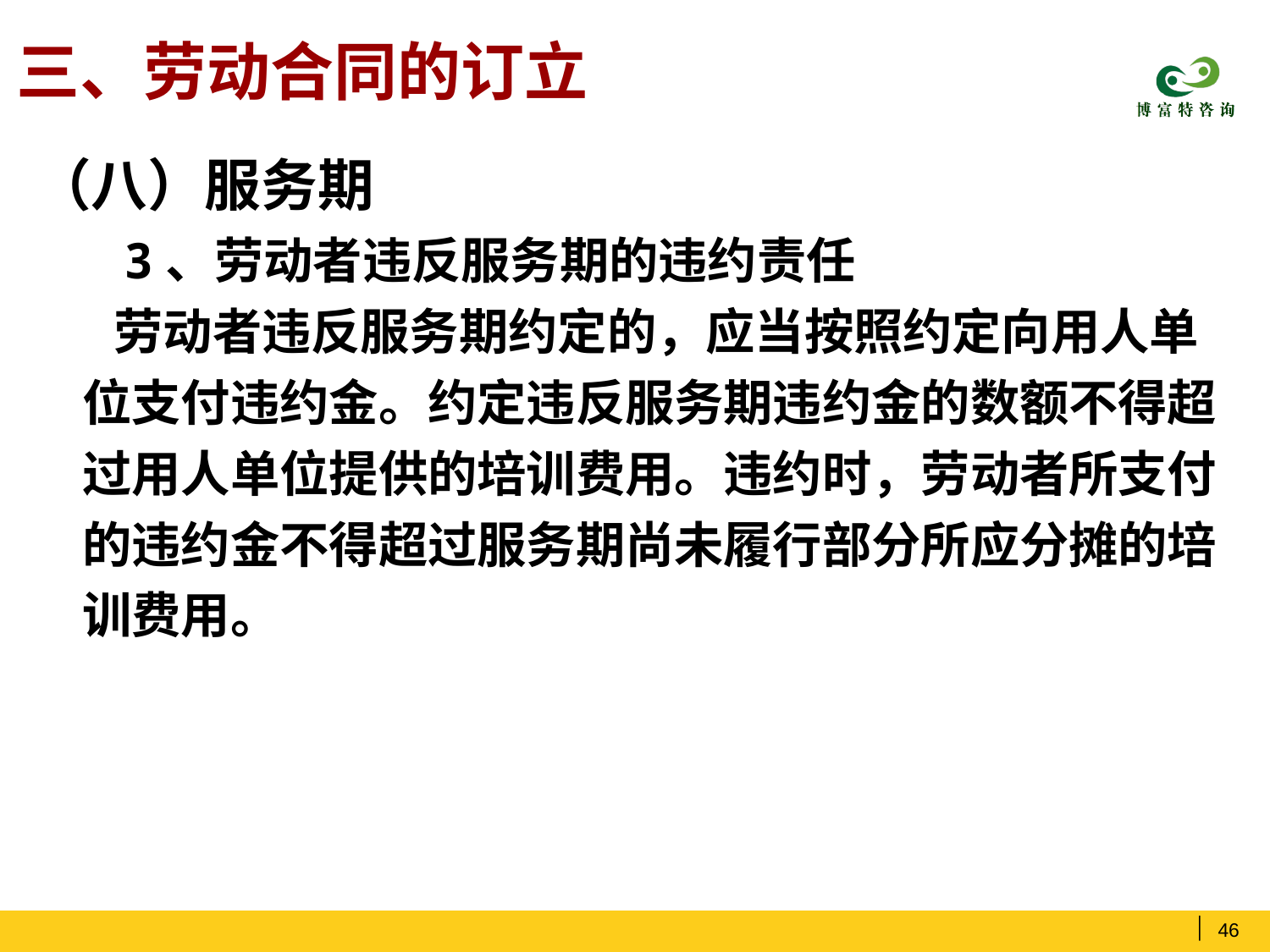

# 三、劳动合同的订立
（八）服务期
   3、劳动者违反服务期的违约责任
      劳动者违反服务期约定的，应当按照约定向用人单位支付违约金。约定违反服务期违约金的数额不得超过用人单位提供的培训费用。违约时，劳动者所支付的违约金不得超过服务期尚未履行部分所应分摊的培训费用。